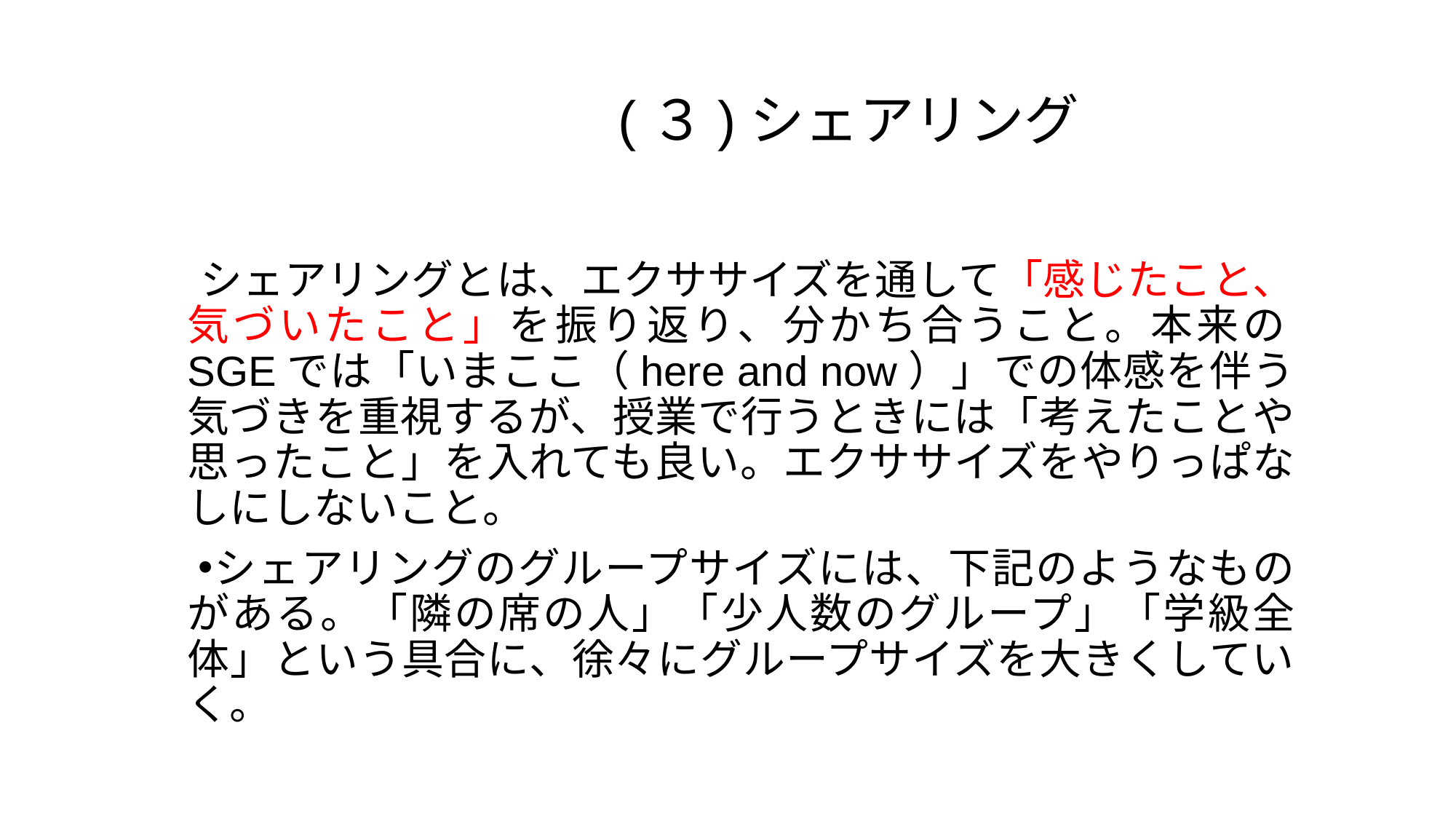

# (３)シェアリング
シェアリングとは、エクササイズを通して「感じたこと、気づいたこと」を振り返り、分かち合うこと。本来のSGEでは「いまここ（here and now）」での体感を伴う気づきを重視するが、授業で行うときには「考えたことや思ったこと」を入れても良い。エクササイズをやりっぱなしにしないこと。
シェアリングのグループサイズには、下記のようなものがある。「隣の席の人」「少人数のグループ」「学級全体」という具合に、徐々にグループサイズを大きくしていく。